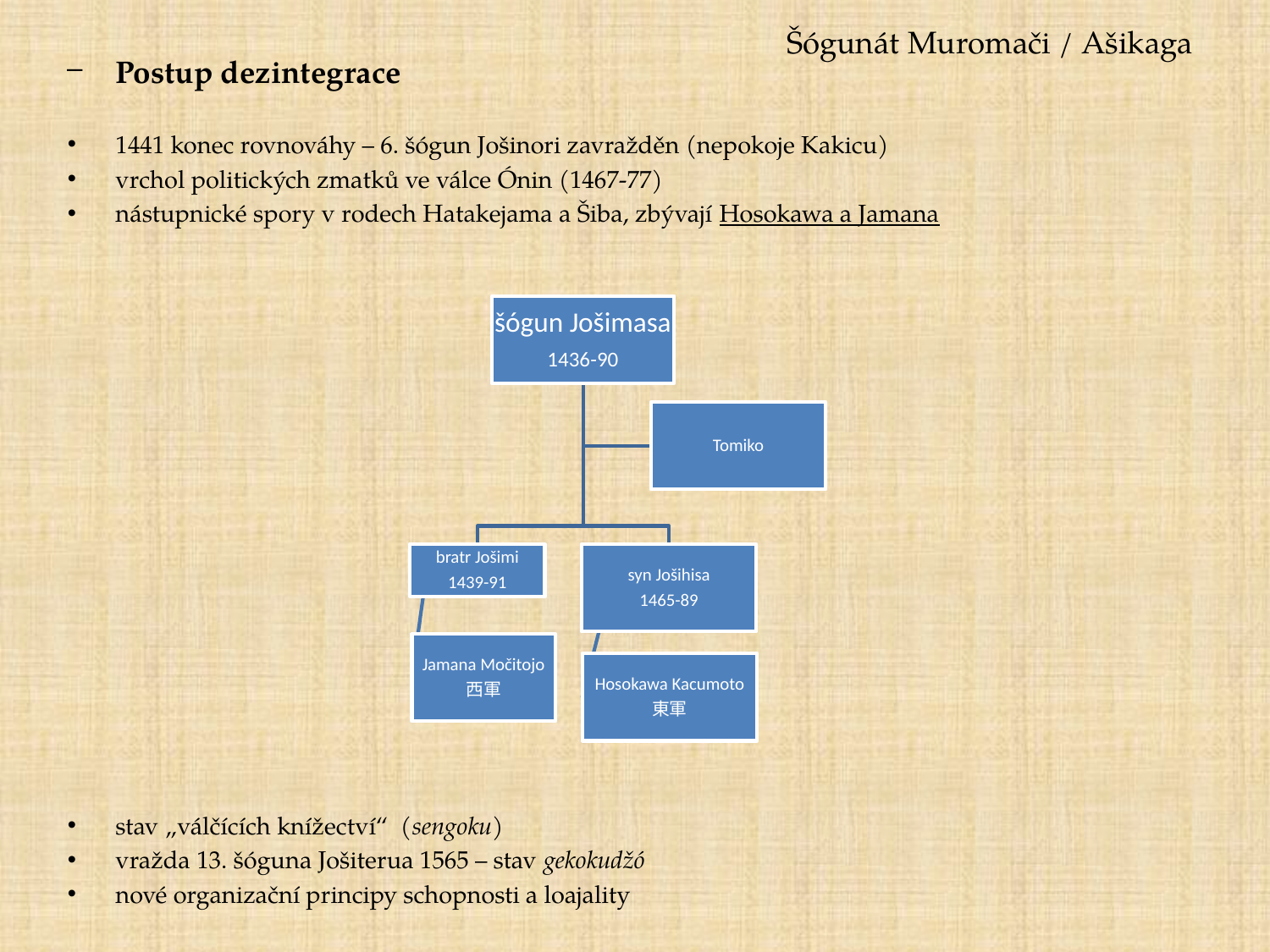

# Šógunát Muromači / Ašikaga
Postup dezintegrace

1441 konec rovnováhy – 6. šógun Jošinori zavražděn (nepokoje Kakicu)
vrchol politických zmatků ve válce Ónin (1467-77)
nástupnické spory v rodech Hatakejama a Šiba, zbývají Hosokawa a Jamana

stav „válčících knížectví“  (sengoku)
vražda 13. šóguna Jošiterua 1565 – stav gekokudžó
nové organizační principy schopnosti a loajality
šógun Jošimasa
1436-90
bratr Jošimi
1439-91
Jamana Močitojo
西軍
syn Jošihisa
1465-89
Hosokawa Kacumoto
東軍
Tomiko